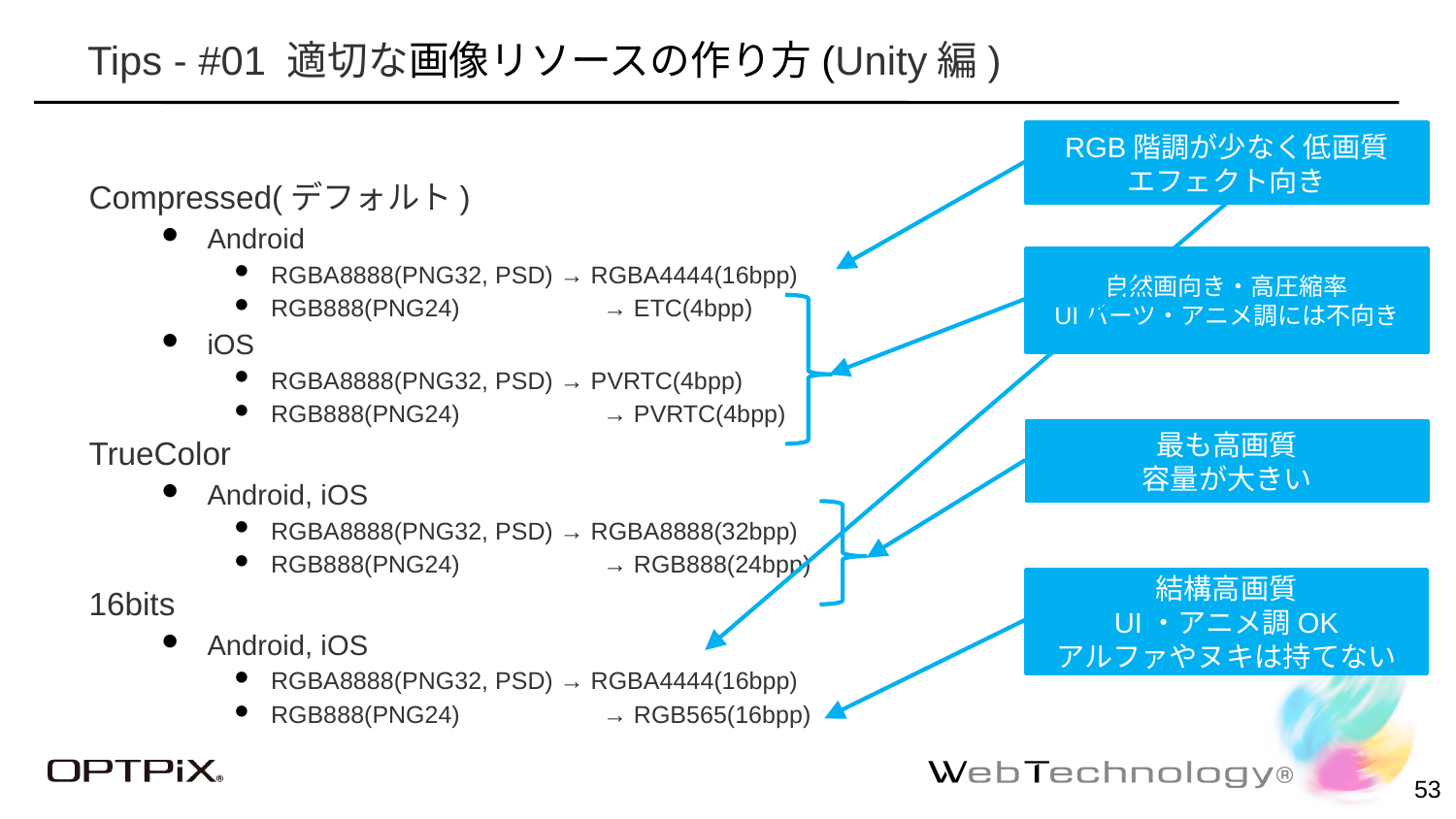

# Tips - #01 適切な画像リソースの作り方(Unity編)

Compressed(デフォルト)
Android
RGBA8888(PNG32, PSD) → RGBA4444(16bpp)
RGB888(PNG24) 	      → ETC(4bpp)
iOS
RGBA8888(PNG32, PSD) → PVRTC(4bpp)
RGB888(PNG24) 	      → PVRTC(4bpp)
TrueColor
Android, iOS
RGBA8888(PNG32, PSD) → RGBA8888(32bpp)
RGB888(PNG24)	      → RGB888(24bpp)
16bits
Android, iOS
RGBA8888(PNG32, PSD) → RGBA4444(16bpp)
RGB888(PNG24)	      → RGB565(16bpp)
RGB階調が少なく低画質
エフェクト向き
自然画向き・高圧縮率
UIパーツ・アニメ調には不向き

最も高画質
容量が大きい

結構高画質
UI・アニメ調OK
アルファやヌキは持てない
53